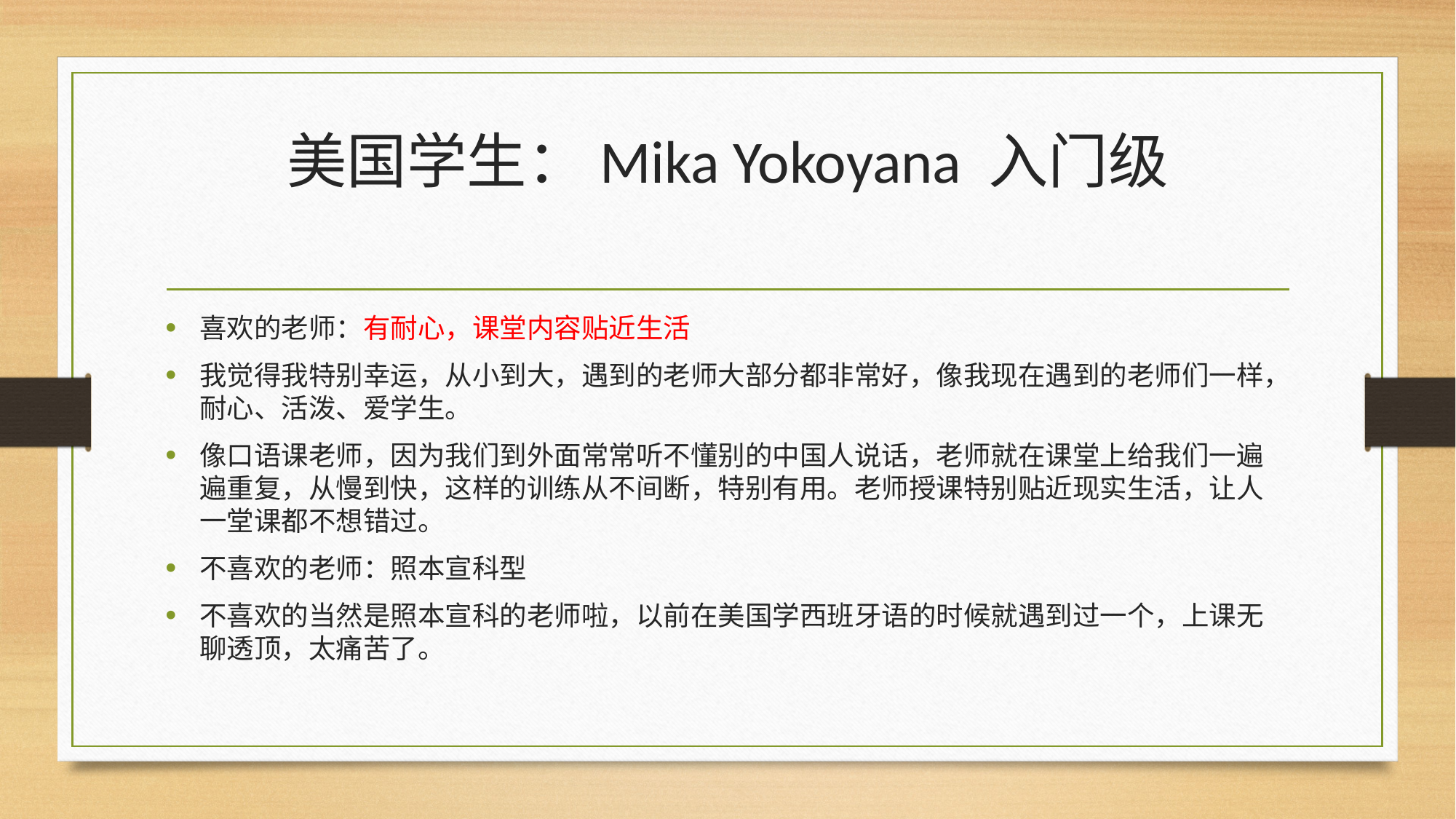

# 美国学生：Mika Yokoyana 入门级
喜欢的老师：有耐心，课堂内容贴近生活
我觉得我特别幸运，从小到大，遇到的老师大部分都非常好，像我现在遇到的老师们一样，耐心、活泼、爱学生。
像口语课老师，因为我们到外面常常听不懂别的中国人说话，老师就在课堂上给我们一遍遍重复，从慢到快，这样的训练从不间断，特别有用。老师授课特别贴近现实生活，让人一堂课都不想错过。
不喜欢的老师：照本宣科型
不喜欢的当然是照本宣科的老师啦，以前在美国学西班牙语的时候就遇到过一个，上课无聊透顶，太痛苦了。